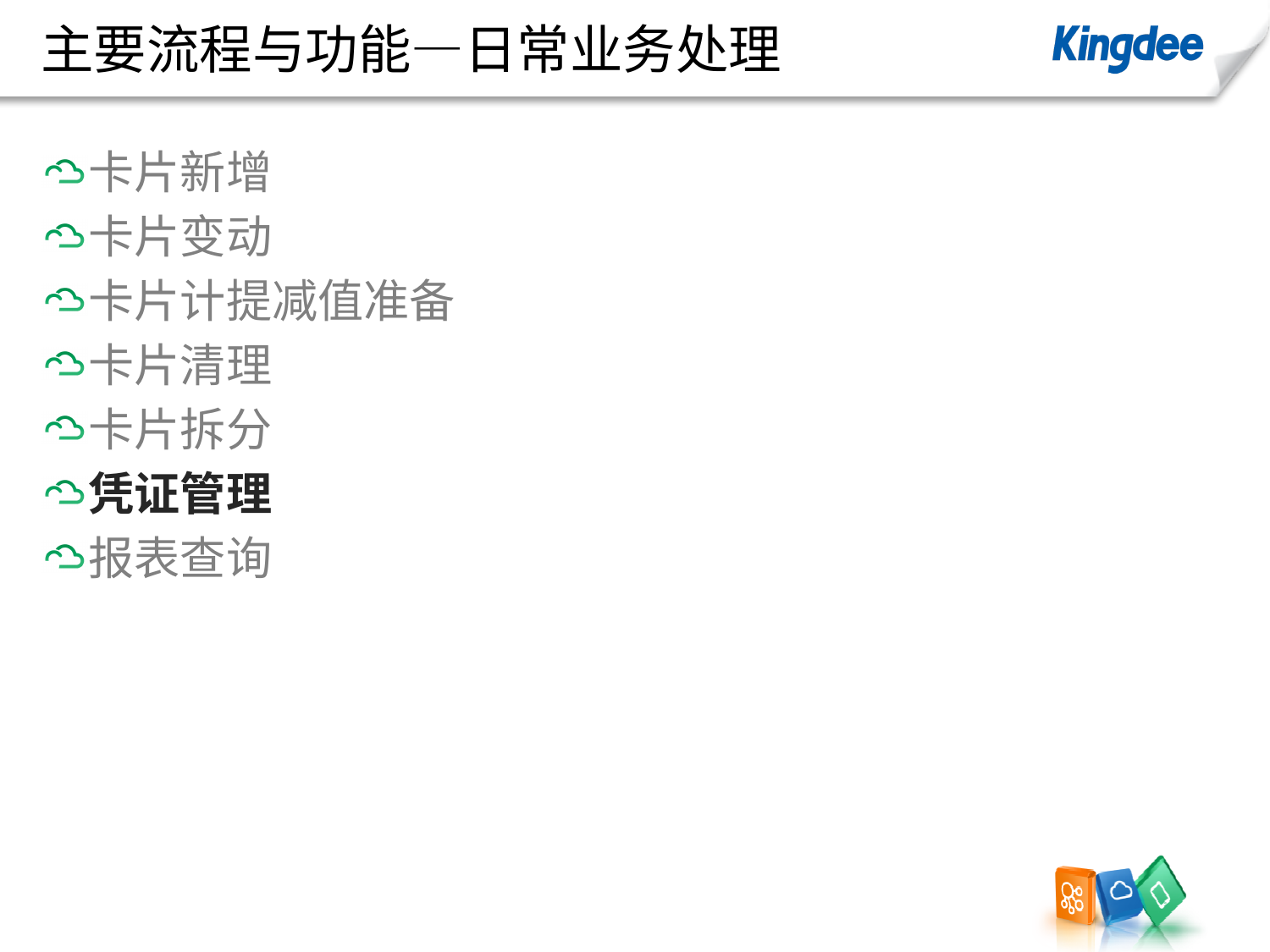

# 主要流程与功能—日常业务处理
卡片新增
卡片变动
卡片计提减值准备
卡片清理
卡片拆分
凭证管理
报表查询